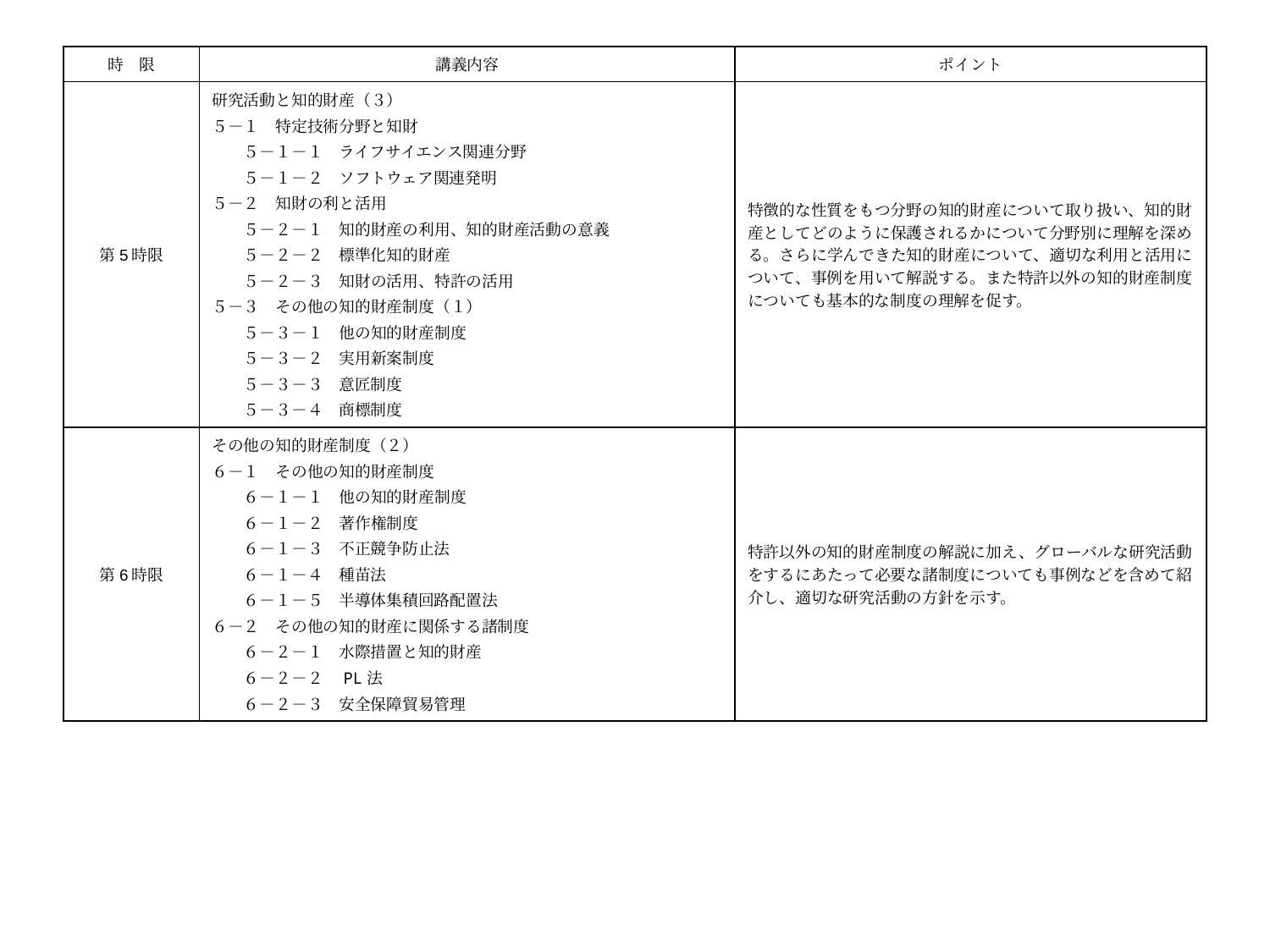

| 時　限 | 講義内容 | ポイント |
| --- | --- | --- |
| 第5時限 | 研究活動と知的財産（３） ５－１　特定技術分野と知財 　　５－１－１　ライフサイエンス関連分野 　　５－１－２　ソフトウェア関連発明 ５－２　知財の利と活用 　　５－２－１　知的財産の利用、知的財産活動の意義 　　５－２－２　標準化知的財産 　　５－２－３　知財の活用、特許の活用 ５－３　その他の知的財産制度（１） 　　５－３－１　他の知的財産制度 　　５－３－２　実用新案制度 　　５－３－３　意匠制度 　　５－３－４　商標制度 | 特徴的な性質をもつ分野の知的財産について取り扱い、知的財産としてどのように保護されるかについて分野別に理解を深める。さらに学んできた知的財産について、適切な利用と活用について、事例を用いて解説する。また特許以外の知的財産制度についても基本的な制度の理解を促す。 |
| 第6時限 | その他の知的財産制度（２） ６－１　その他の知的財産制度 　　６－１－１　他の知的財産制度 　　６－１－２　著作権制度 　　６－１－３　不正競争防止法 　　６－１－４　種苗法 　　６－１－５　半導体集積回路配置法 ６－２　その他の知的財産に関係する諸制度 　　６－２－１　水際措置と知的財産 　　６－２－２　PL法 　　６－２－３　安全保障貿易管理 | 特許以外の知的財産制度の解説に加え、グローバルな研究活動をするにあたって必要な諸制度についても事例などを含めて紹介し、適切な研究活動の方針を示す。 |